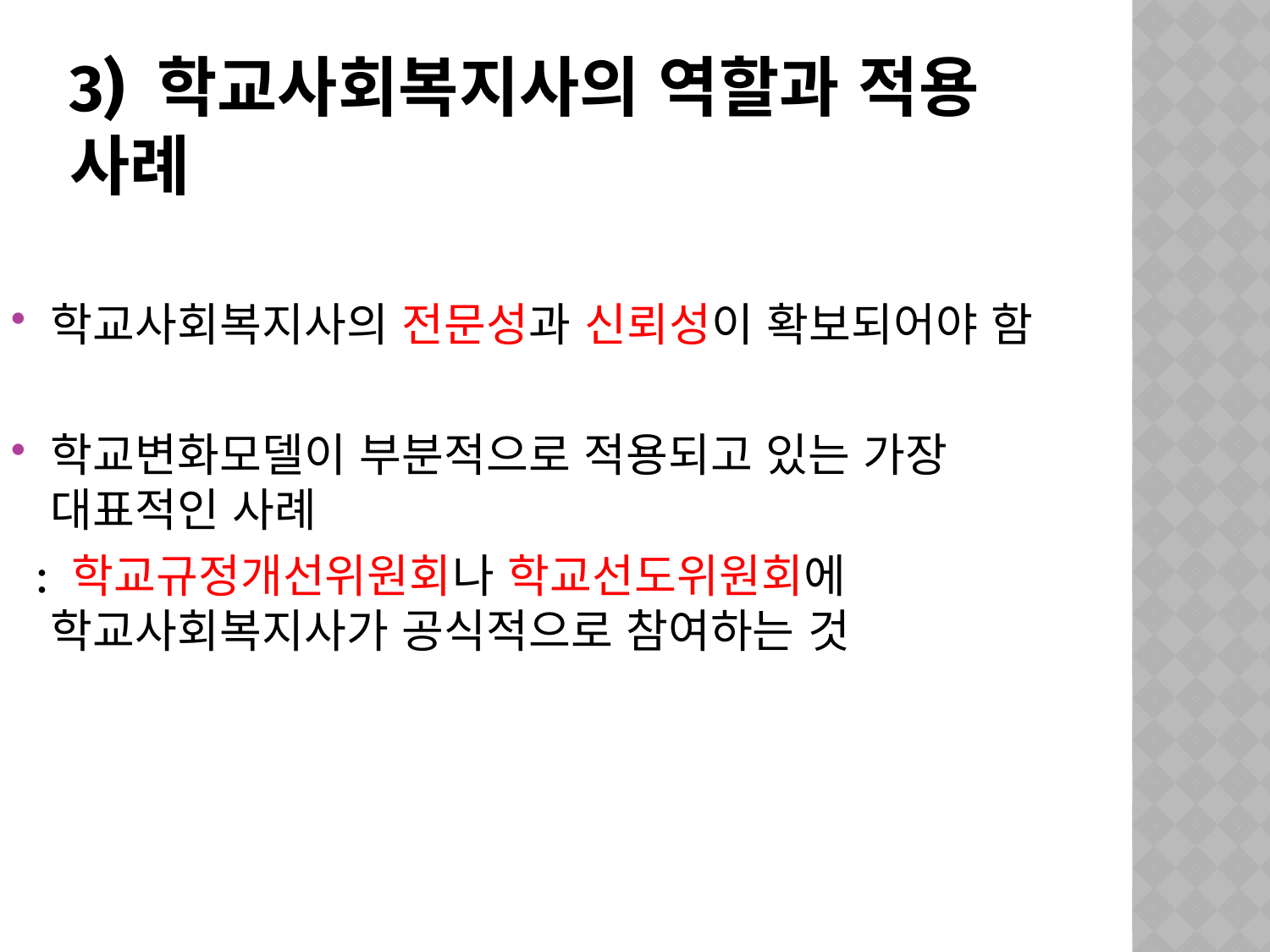

# 3) 학교사회복지사의 역할과 적용 사례

학교사회복지사의 전문성과 신뢰성이 확보되어야 함

학교변화모델이 부분적으로 적용되고 있는 가장 대표적인 사례
  : 학교규정개선위원회나 학교선도위원회에 학교사회복지사가 공식적으로 참여하는 것